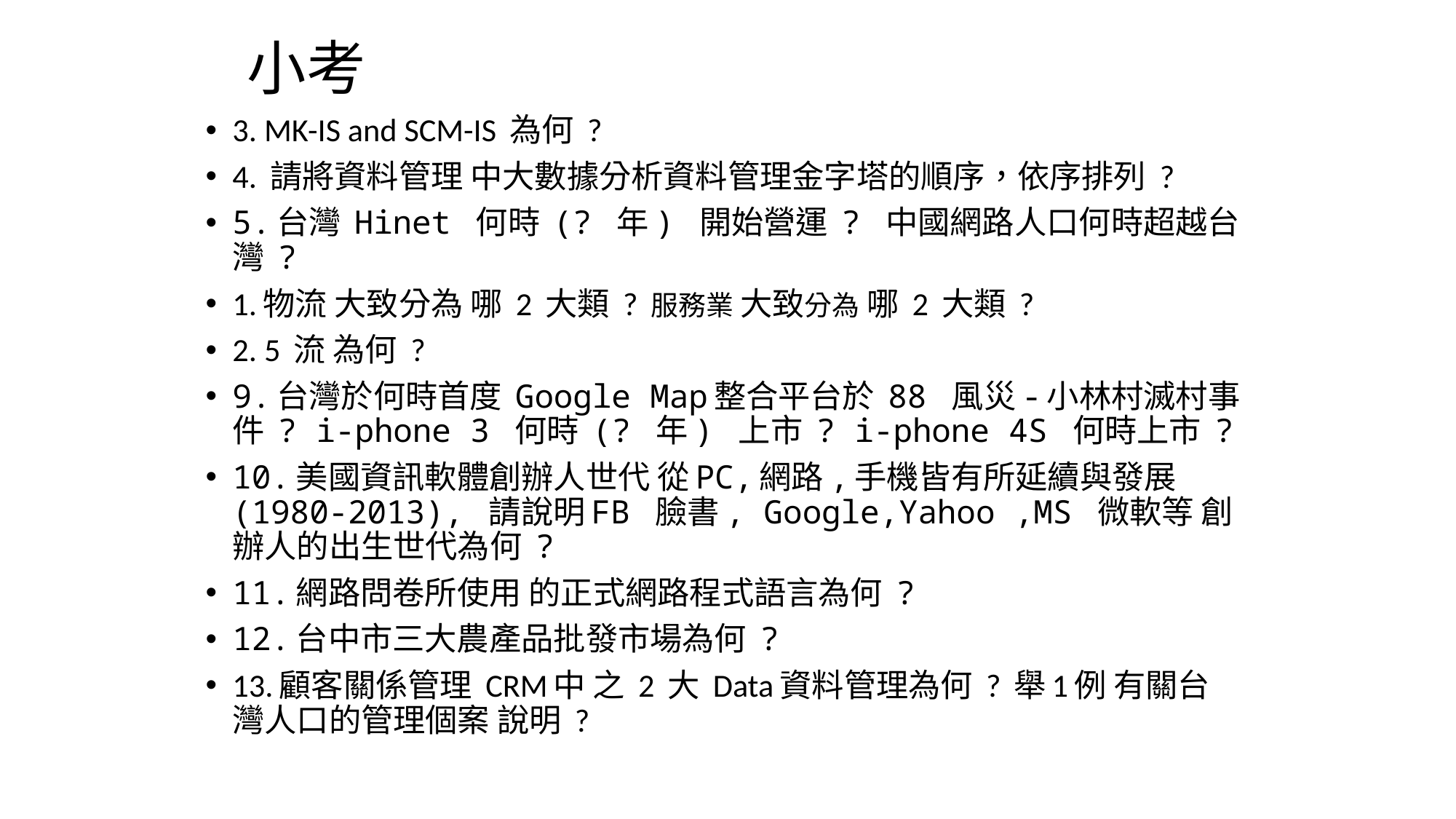

# 小考
3. MK-IS and SCM-IS 為何 ?
4. 請將資料管理 中大數據分析資料管理金字塔的順序，依序排列 ?
5.台灣 Hinet 何時 (? 年) 開始營運 ? 中國網路人口何時超越台灣 ?
1.物流 大致分為 哪 2 大類 ? 服務業 大致分為 哪 2 大類 ?
2. 5 流 為何 ?
9.台灣於何時首度 Google Map整合平台於 88 風災-小林村滅村事件 ? i-phone 3 何時 (? 年) 上市 ? i-phone 4S 何時上市 ?
10.美國資訊軟體創辦人世代 從PC,網路,手機皆有所延續與發展 (1980-2013), 請說明FB 臉書, Google,Yahoo ,MS 微軟等 創辦人的出生世代為何 ?
11.網路問卷所使用 的正式網路程式語言為何 ?
12.台中市三大農產品批發市場為何 ?
13.顧客關係管理 CRM中 之 2 大 Data資料管理為何 ? 舉1例 有關台灣人口的管理個案 說明 ?